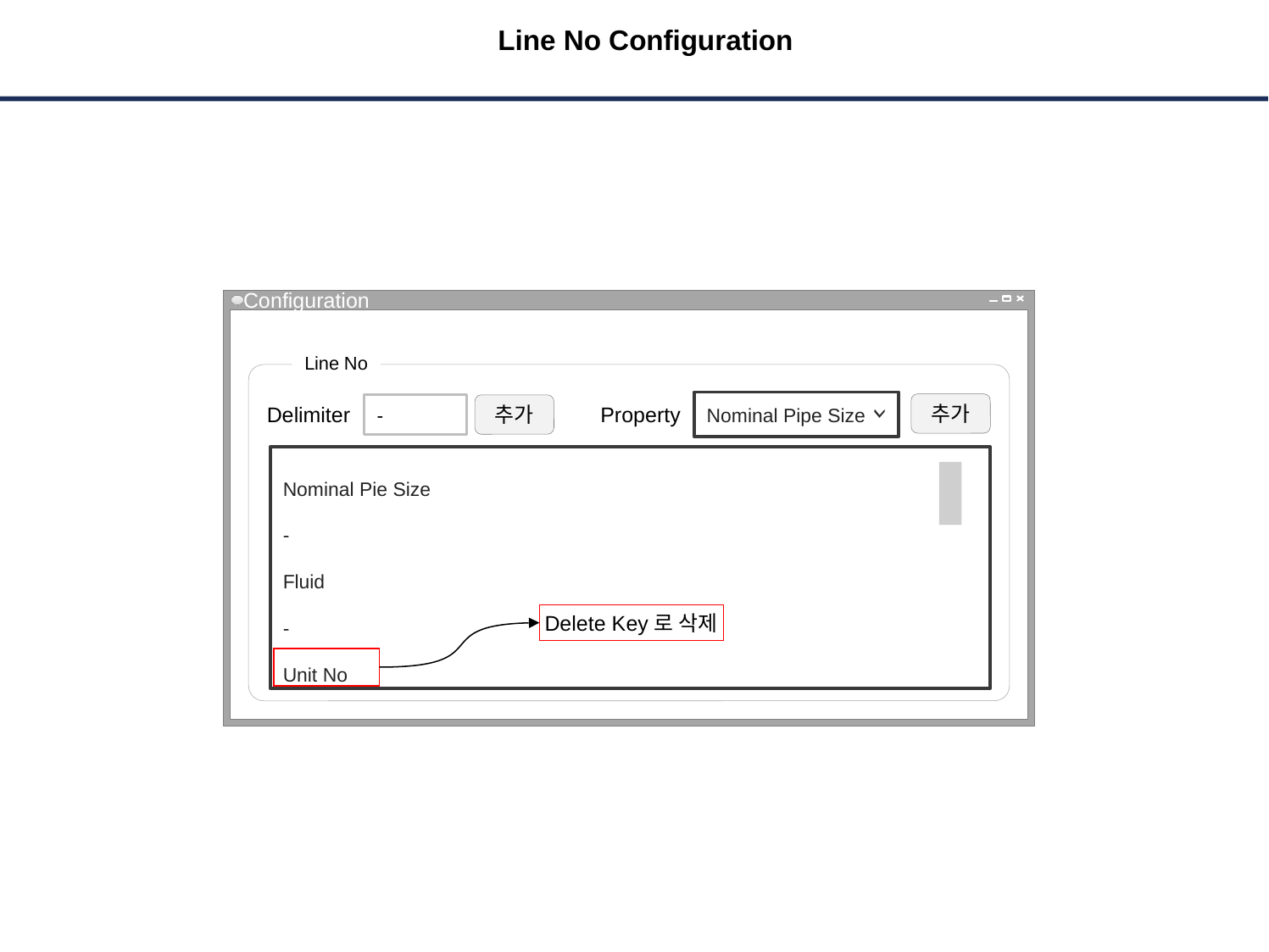

# Line No Configuration

Configuration

Line No

Nominal Pipe Size

추가
-
추가
Delimiter
Property
Nominal Pie Size
-
Fluid
-
Unit No

Delete Key로 삭제